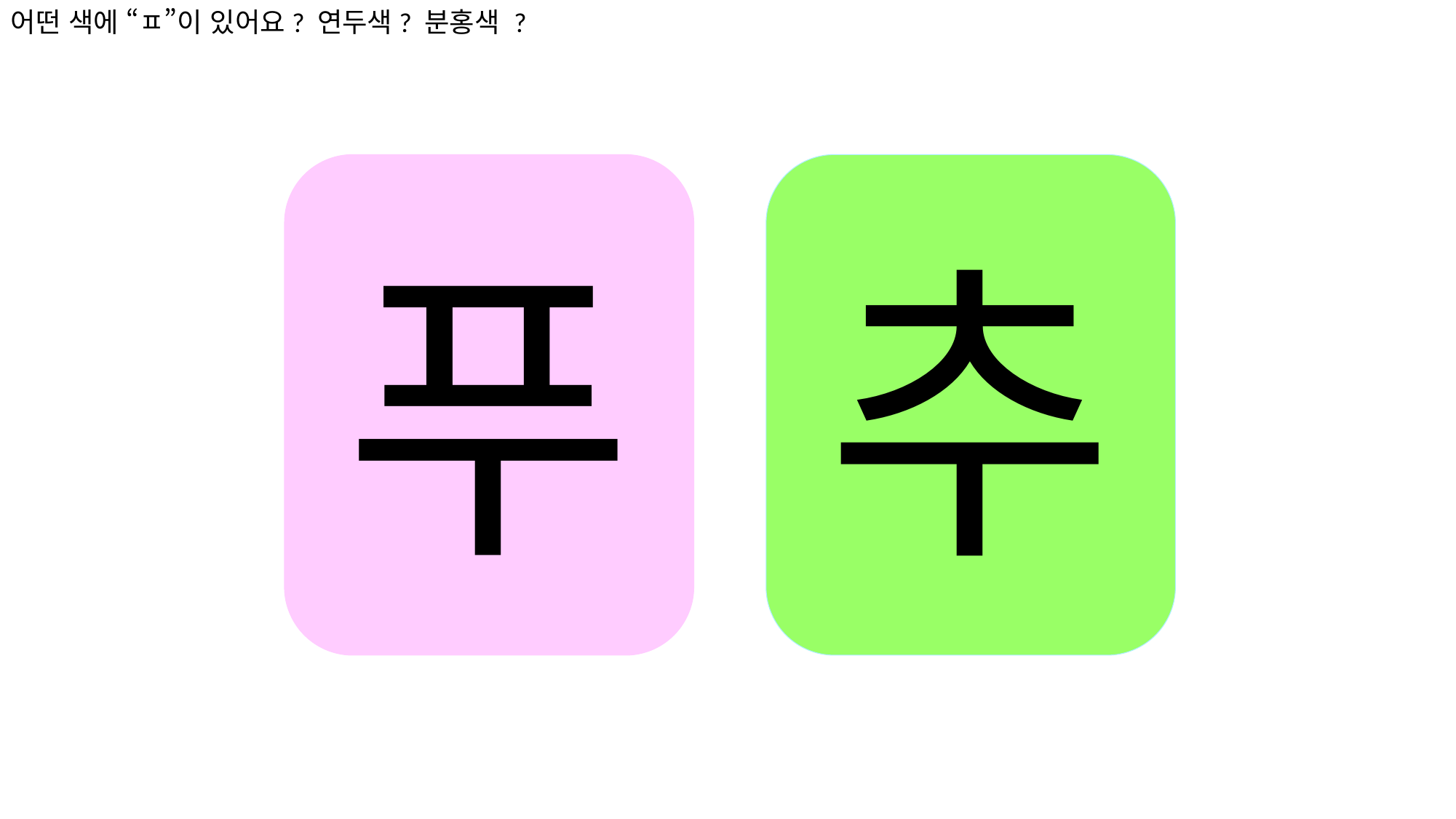

어떤 색에 “ㅍ”이 있어요? 연두색? 분홍색 ?
푸
추